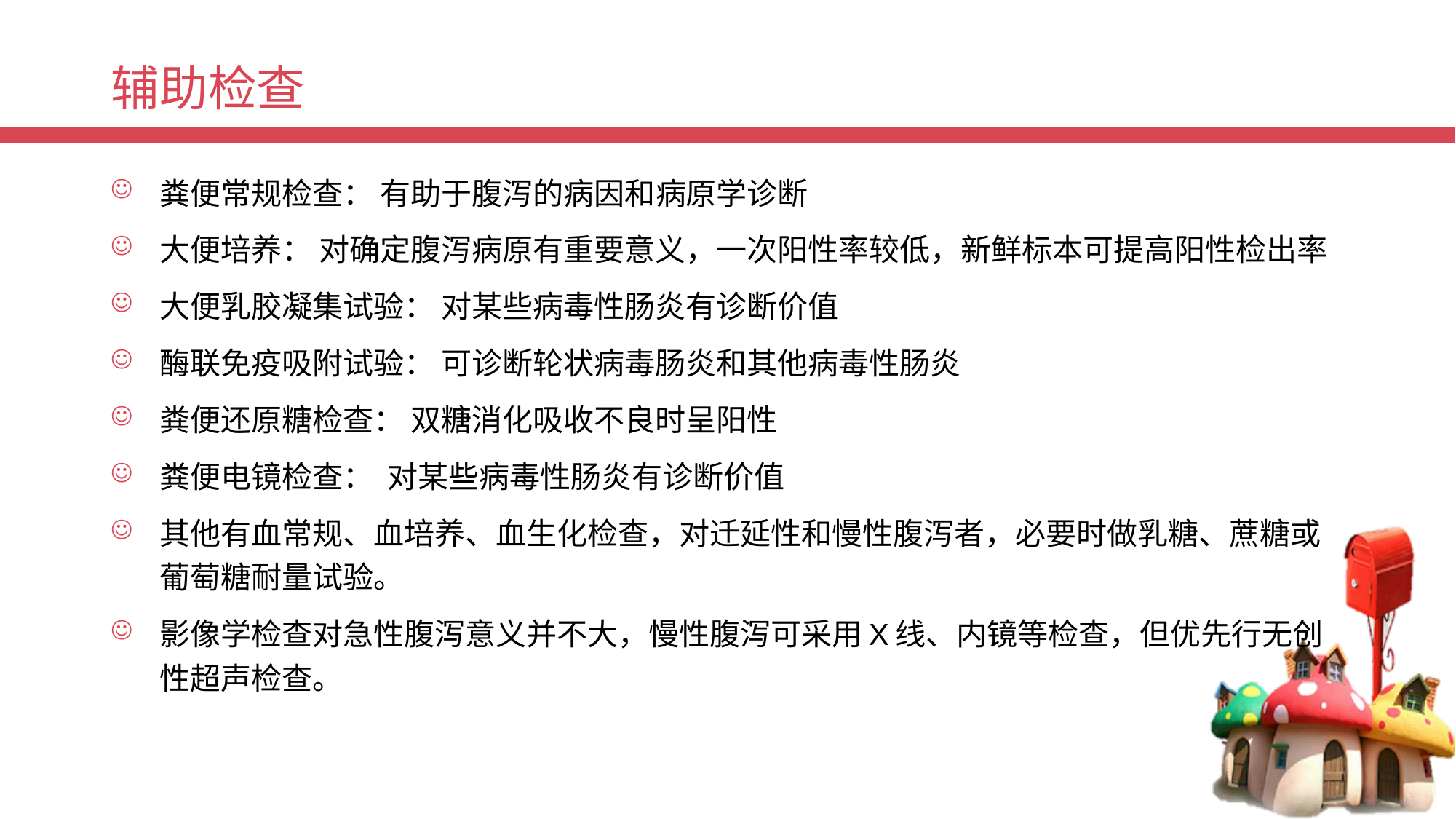

# 辅助检查
粪便常规检查： 有助于腹泻的病因和病原学诊断
大便培养： 对确定腹泻病原有重要意义，一次阳性率较低，新鲜标本可提高阳性检出率
大便乳胶凝集试验： 对某些病毒性肠炎有诊断价值
酶联免疫吸附试验： 可诊断轮状病毒肠炎和其他病毒性肠炎
粪便还原糖检查： 双糖消化吸收不良时呈阳性
粪便电镜检查：  对某些病毒性肠炎有诊断价值
其他有血常规、血培养、血生化检查，对迁延性和慢性腹泻者，必要时做乳糖、蔗糖或葡萄糖耐量试验。
影像学检查对急性腹泻意义并不大，慢性腹泻可采用X线、内镜等检查，但优先行无创性超声检查。